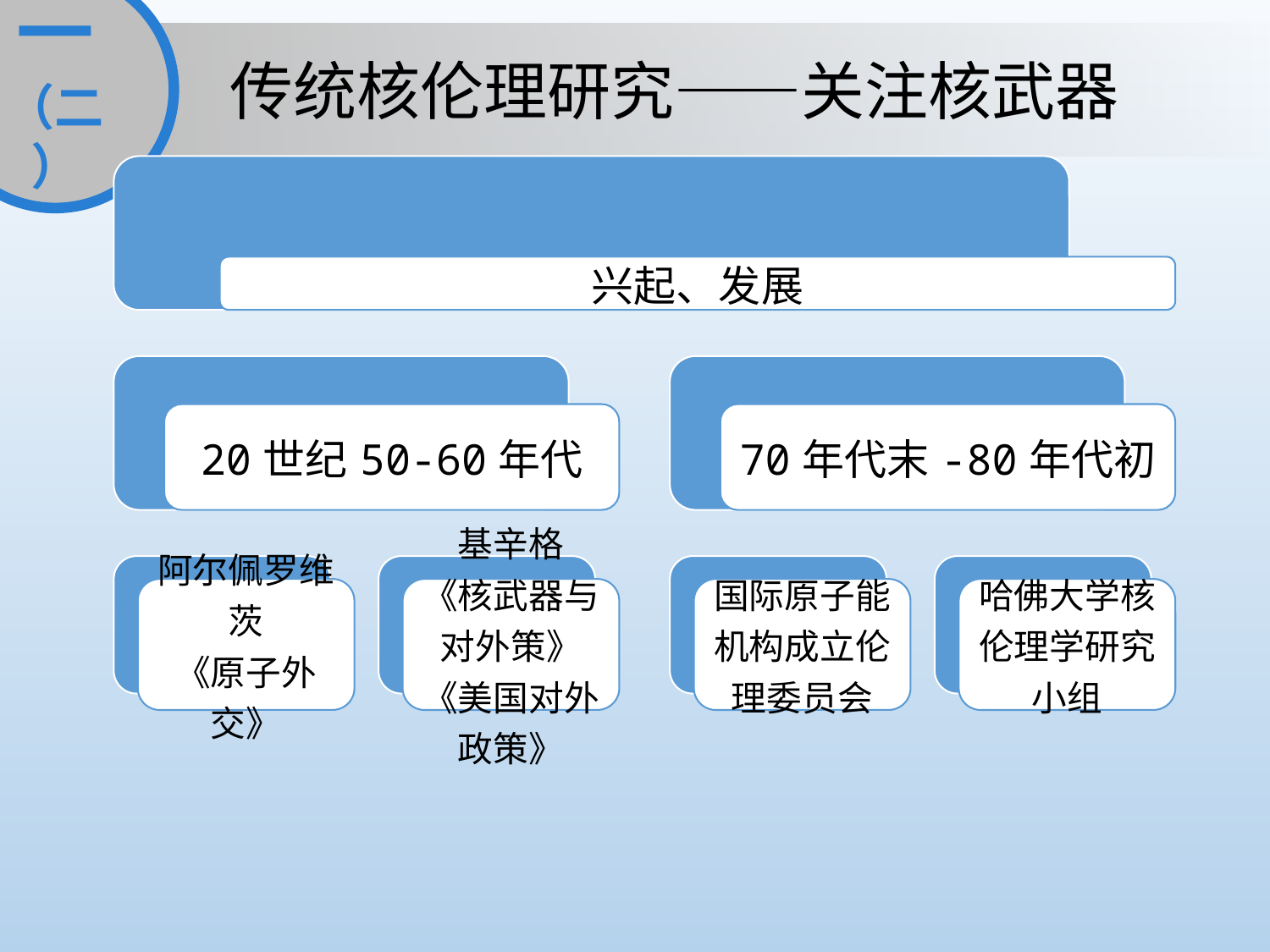

一
（二）

传统核伦理研究——关注核武器

兴起、发展
20世纪50-60年代
70年代末-80年代初
阿尔佩罗维茨
《原子外交》
基辛格
《核武器与对外策》
《美国对外政策》
国际原子能机构成立伦理委员会
哈佛大学核伦理学研究小组